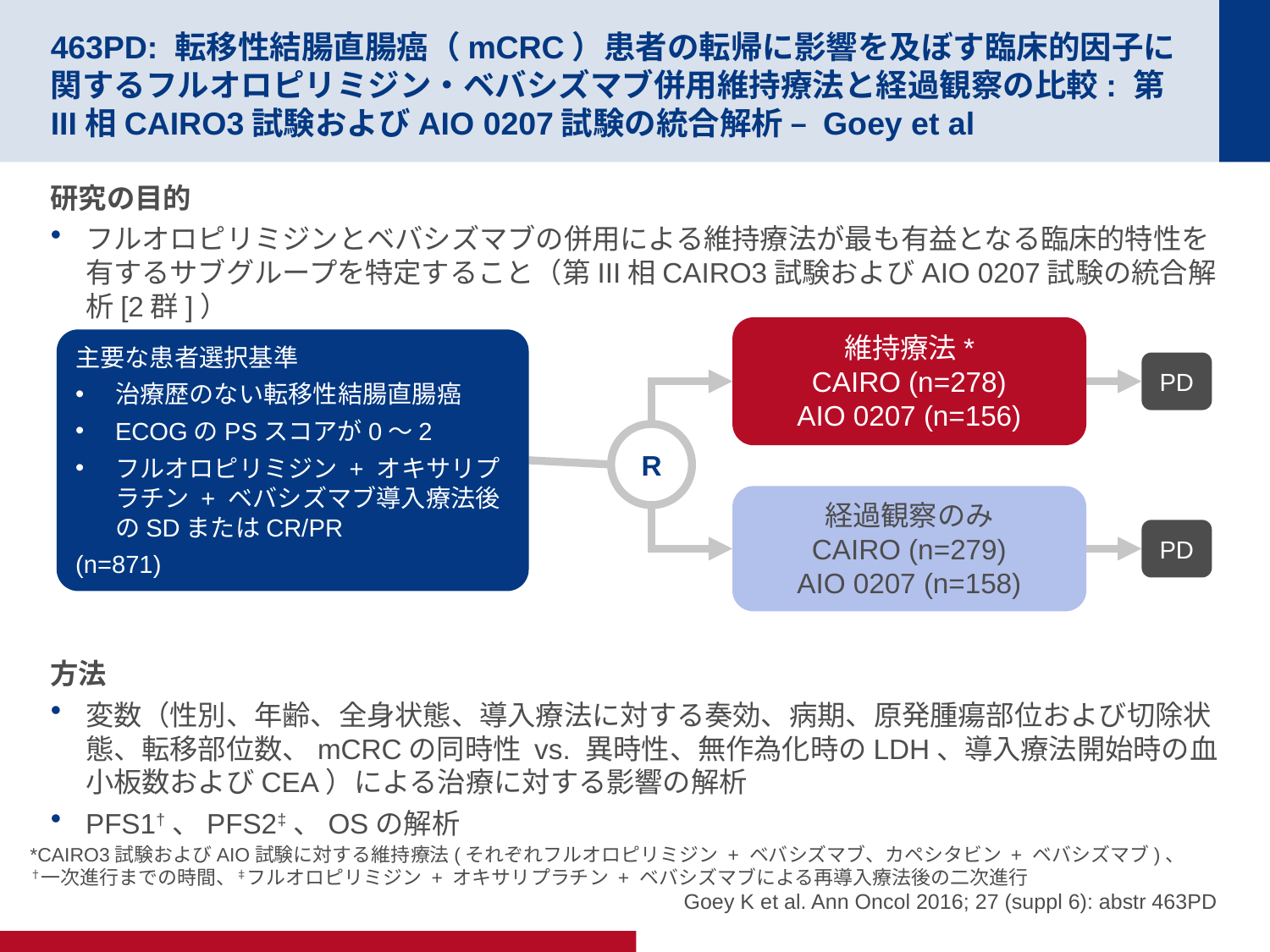

# 463PD: 転移性結腸直腸癌（mCRC）患者の転帰に影響を及ぼす臨床的因子に関するフルオロピリミジン・ベバシズマブ併用維持療法と経過観察の比較: 第III相CAIRO3試験およびAIO 0207試験の統合解析 – Goey et al
研究の目的
フルオロピリミジンとベバシズマブの併用による維持療法が最も有益となる臨床的特性を有するサブグループを特定すること（第III相CAIRO3試験およびAIO 0207試験の統合解析[2群]）

方法
変数（性別、年齢、全身状態、導入療法に対する奏効、病期、原発腫瘍部位および切除状態、転移部位数、mCRCの同時性 vs. 異時性、無作為化時のLDH、導入療法開始時の血小板数およびCEA）による治療に対する影響の解析
PFS1†、PFS2‡、OSの解析

維持療法*
CAIRO (n=278)
AIO 0207 (n=156)
主要な患者選択基準
治療歴のない転移性結腸直腸癌
ECOGのPSスコアが0～2
フルオロピリミジン + オキサリプラチン + ベバシズマブ導入療法後のSDまたはCR/PR
(n=871)
PD
R
経過観察のみ
CAIRO (n=279)
AIO 0207 (n=158)
PD
*CAIRO3試験およびAIO試験に対する維持療法(それぞれフルオロピリミジン + ベバシズマブ、カペシタビン + ベバシズマブ)、
†一次進行までの時間、‡フルオロピリミジン + オキサリプラチン + ベバシズマブによる再導入療法後の二次進行
Goey K et al. Ann Oncol 2016; 27 (suppl 6): abstr 463PD